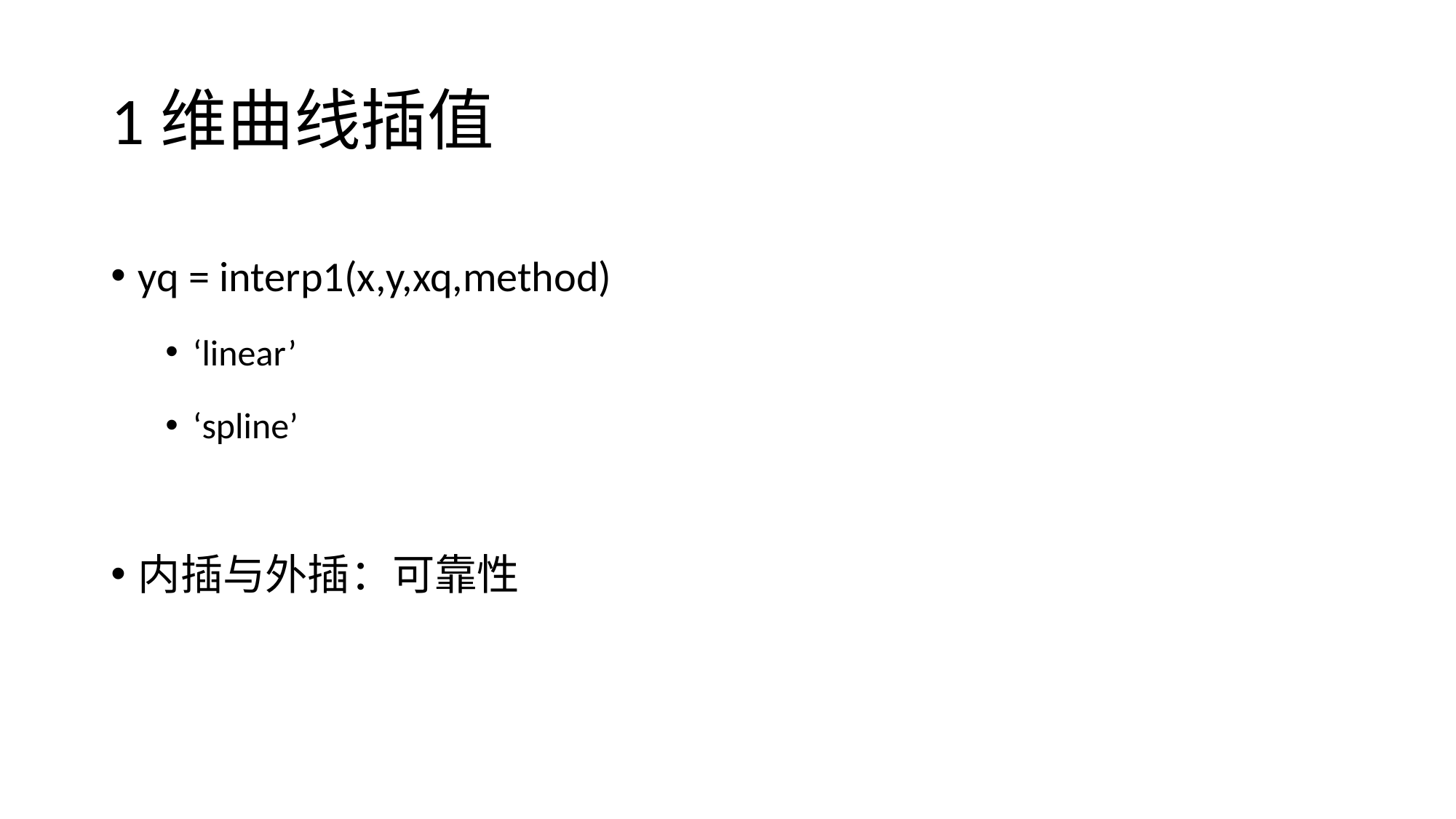

# 1维曲线插值
yq = interp1(x,y,xq,method)
‘linear’
‘spline’

内插与外插：可靠性